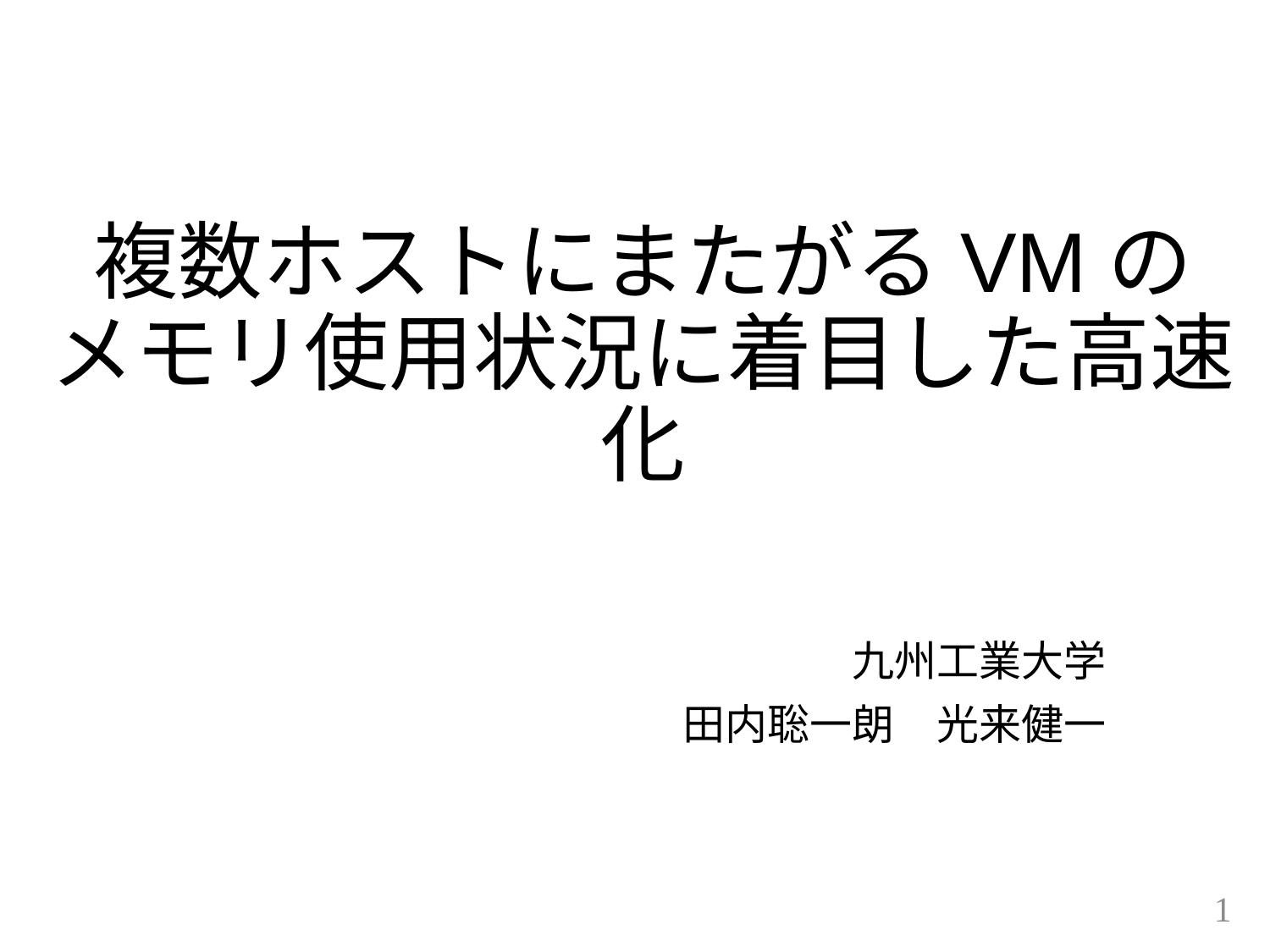

複数ホストにまたがるVMの
メモリ使用状況に着目した高速化

九州工業大学
田内聡一朗　光来健一
1